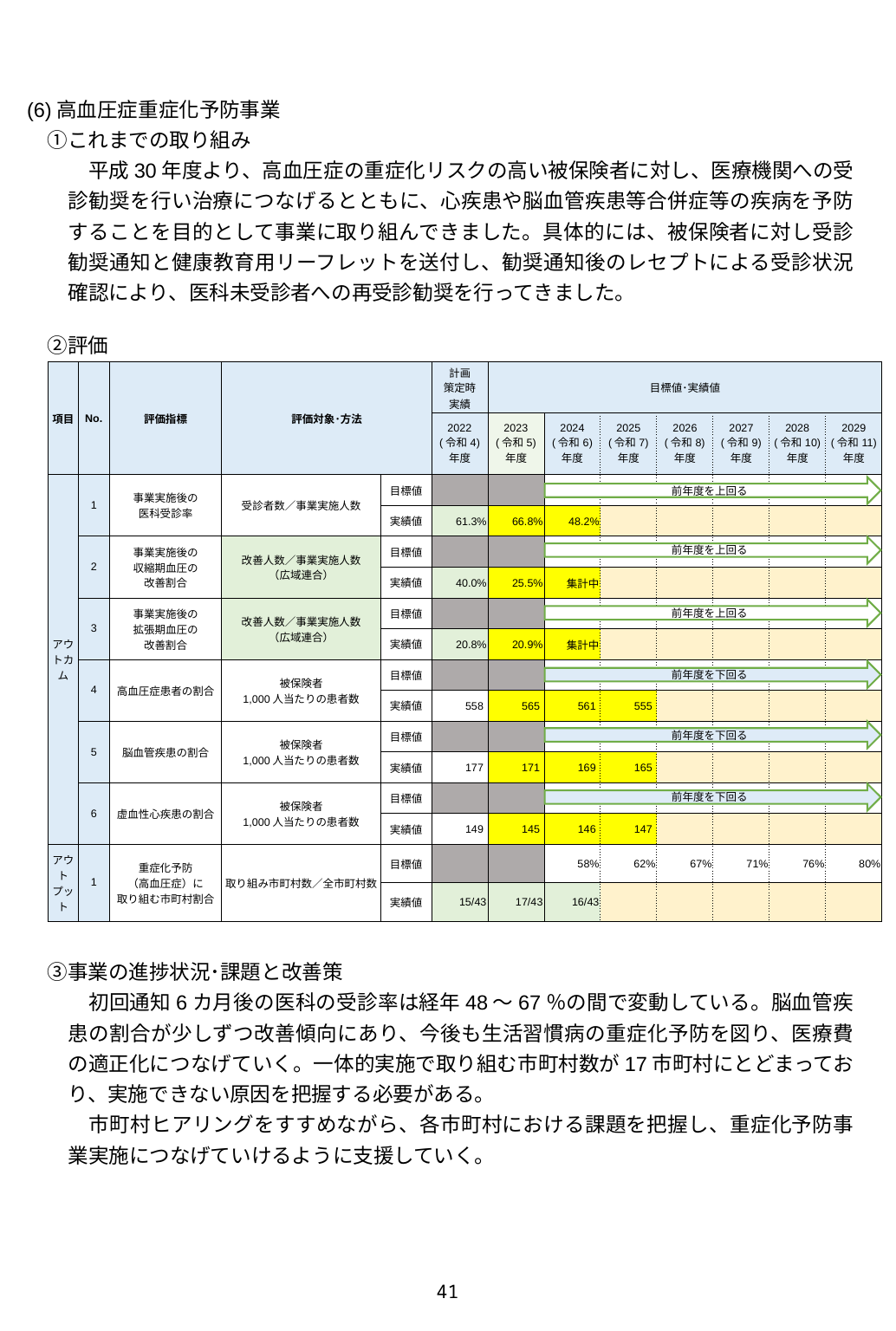

(6)高血圧症重症化予防事業
　①これまでの取り組み
　平成30年度より、高血圧症の重症化リスクの高い被保険者に対し、医療機関への受診勧奨を行い治療につなげるとともに、心疾患や脳血管疾患等合併症等の疾病を予防することを目的として事業に取り組んできました。具体的には、被保険者に対し受診勧奨通知と健康教育用リーフレットを送付し、勧奨通知後のレセプトによる受診状況確認により、医科未受診者への再受診勧奨を行ってきました。
　②評価
| 項目 | No. | 評価指標 | 評価対象･方法 |  | 計画 策定時 実績 | 目標値･実績値 |  |  |  |  |  |  |
| --- | --- | --- | --- | --- | --- | --- | --- | --- | --- | --- | --- | --- |
|  |  |  |  |  | 2022 (令和4) 年度 | 2023 (令和5) 年度 | 2024 (令和6) 年度 | 2025 (令和7) 年度 | 2026 (令和8) 年度 | 2027 (令和9) 年度 | 2028 (令和10) 年度 | 2029 (令和11) 年度 |
| アウトカム | 1 | 事業実施後の 医科受診率 | 受診者数／事業実施人数 | 目標値 |  |  |  |  |  |  |  |  |
|  |  |  |  | 実績値 | 61.3% | 66.8% | 48.2% |  |  |  |  |  |
|  | 2 | 事業実施後の 収縮期血圧の 改善割合 | 改善人数／事業実施人数 （広域連合） | 目標値 |  |  |  |  |  |  |  |  |
|  |  |  |  | 実績値 | 40.0% | 25.5% | 集計中 |  |  |  |  |  |
|  | 3 | 事業実施後の 拡張期血圧の 改善割合 | 改善人数／事業実施人数 （広域連合） | 目標値 |  |  |  |  |  |  |  |  |
|  |  |  |  | 実績値 | 20.8% | 20.9% | 集計中 |  |  |  |  |  |
|  | 4 | 高血圧症患者の割合 | 被保険者 1,000人当たりの患者数 | 目標値 |  |  |  |  |  |  |  |  |
|  |  |  |  | 実績値 | 558 | 565 | 561 | 555 |  |  |  |  |
|  | 5 | 脳血管疾患の割合 | 被保険者 1,000人当たりの患者数 | 目標値 |  |  |  |  |  |  |  |  |
|  |  |  |  | 実績値 | 177 | 171 | 169 | 165 |  |  |  |  |
|  | 6 | 虚血性心疾患の割合 | 被保険者 1,000人当たりの患者数 | 目標値 |  |  |  |  |  |  |  |  |
|  |  |  |  | 実績値 | 149 | 145 | 146 | 147 |  |  |  |  |
| アウトプット | 1 | 重症化予防 （高血圧症）に 取り組む市町村割合 | 取り組み市町村数／全市町村数 | 目標値 |  |  | 58% | 62% | 67% | 71% | 76% | 80% |
|  |  |  |  | 実績値 | 15/43 | 17/43 | 16/43 |  |  |  |  |  |
前年度を上回る
前年度を上回る
前年度を上回る
前年度を下回る
前年度を下回る
前年度を下回る

　③事業の進捗状況･課題と改善策
　初回通知6カ月後の医科の受診率は経年48～67％の間で変動している。脳血管疾患の割合が少しずつ改善傾向にあり、今後も生活習慣病の重症化予防を図り、医療費の適正化につなげていく。一体的実施で取り組む市町村数が17市町村にとどまっており、実施できない原因を把握する必要がある。
　市町村ヒアリングをすすめながら、各市町村における課題を把握し、重症化予防事業実施につなげていけるように支援していく。
41